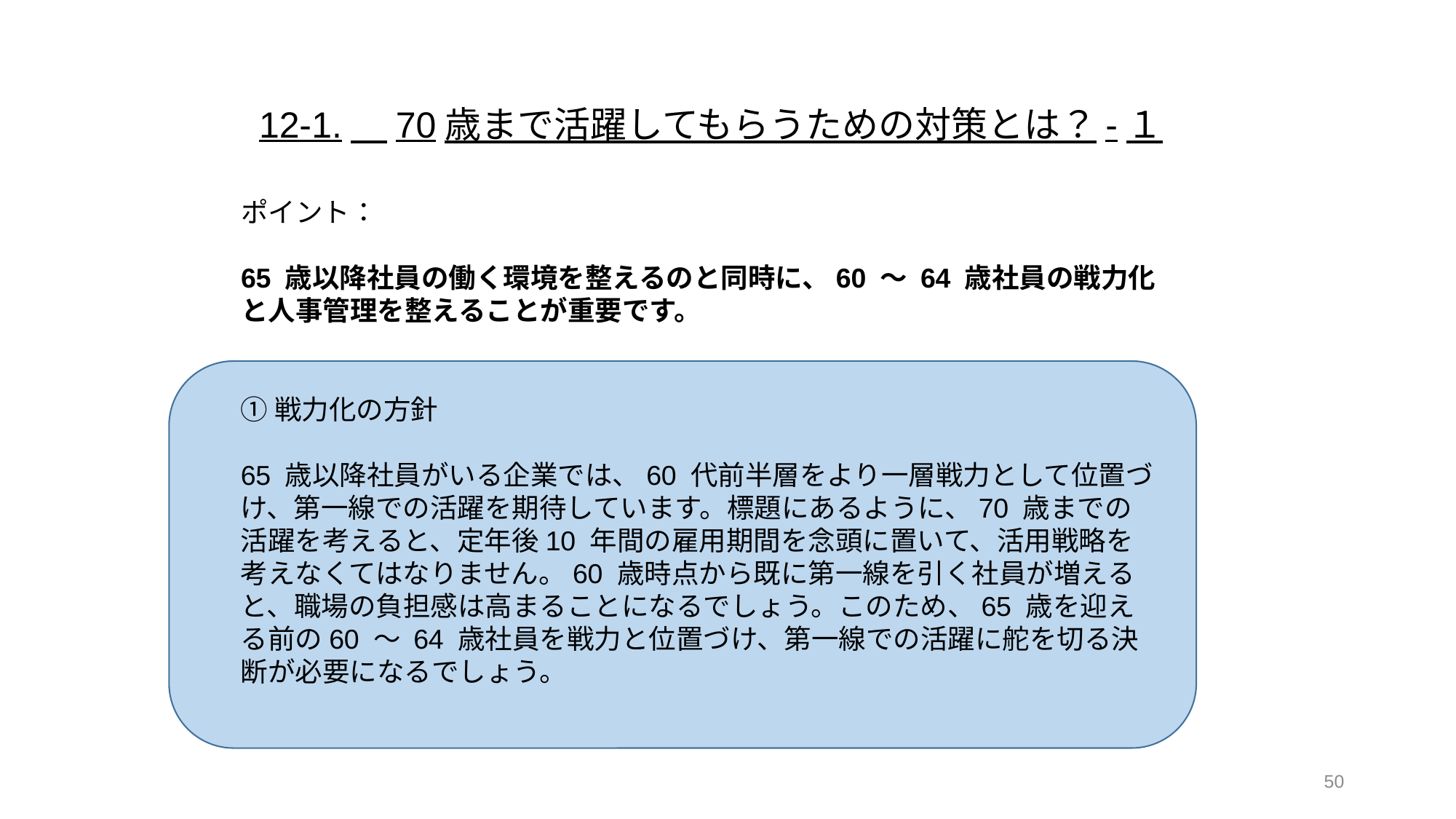

12-1.　70歳まで活躍してもらうための対策とは？-１

ポイント：

65 歳以降社員の働く環境を整えるのと同時に、60 ～ 64 歳社員の戦力化と人事管理を整えることが重要です。

①戦力化の方針

65 歳以降社員がいる企業では、60 代前半層をより一層戦力として位置づけ、第一線での活躍を期待しています。標題にあるように、70 歳までの活躍を考えると、定年後10 年間の雇用期間を念頭に置いて、活用戦略を考えなくてはなりません。60 歳時点から既に第一線を引く社員が増えると、職場の負担感は高まることになるでしょう。このため、65 歳を迎える前の60 ～ 64 歳社員を戦力と位置づけ、第一線での活躍に舵を切る決断が必要になるでしょう。
50